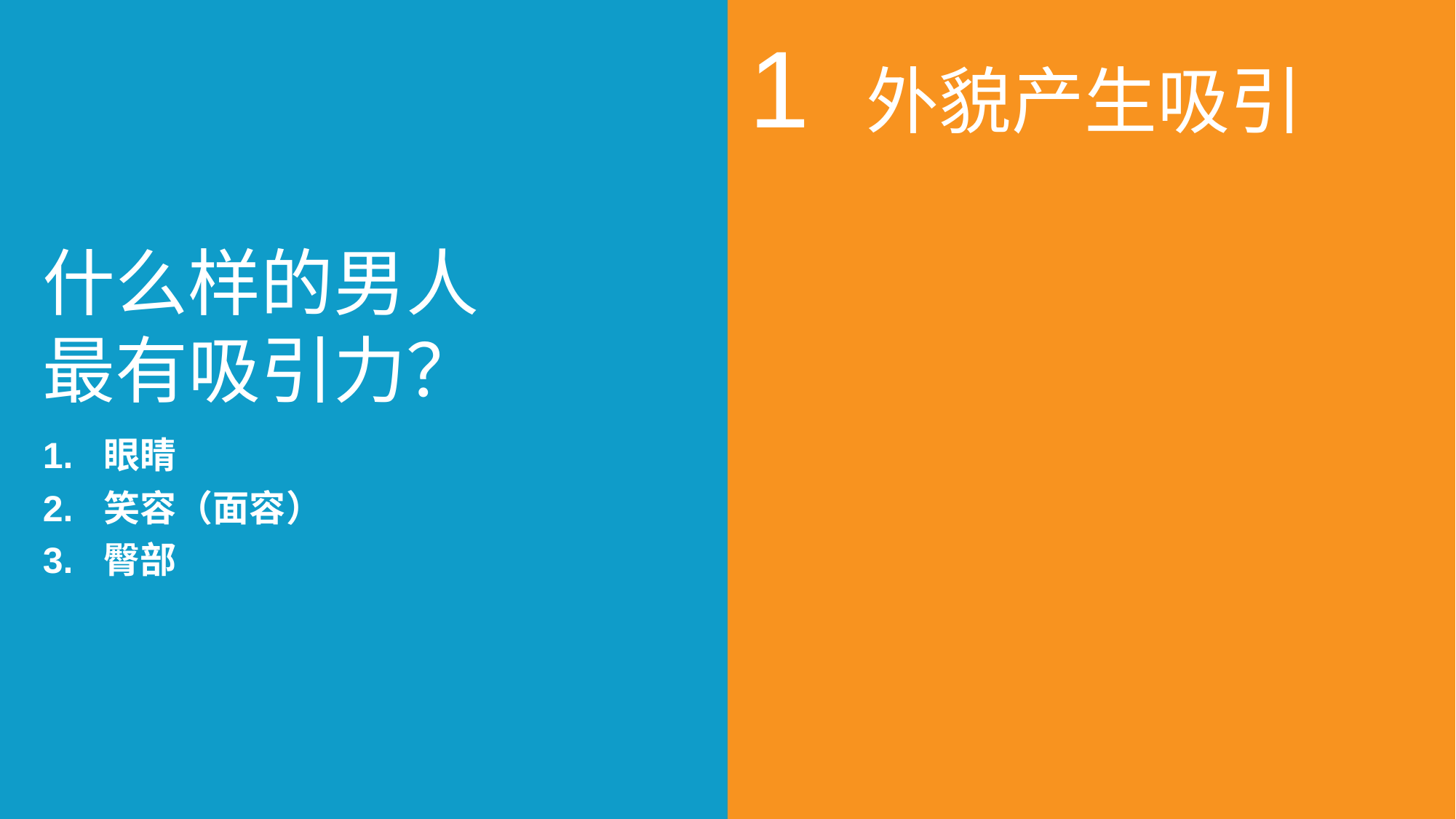

1 外貌产生吸引
什么样的男人
最有吸引力？
1. 眼睛
2. 笑容（面容）
3. 臀部